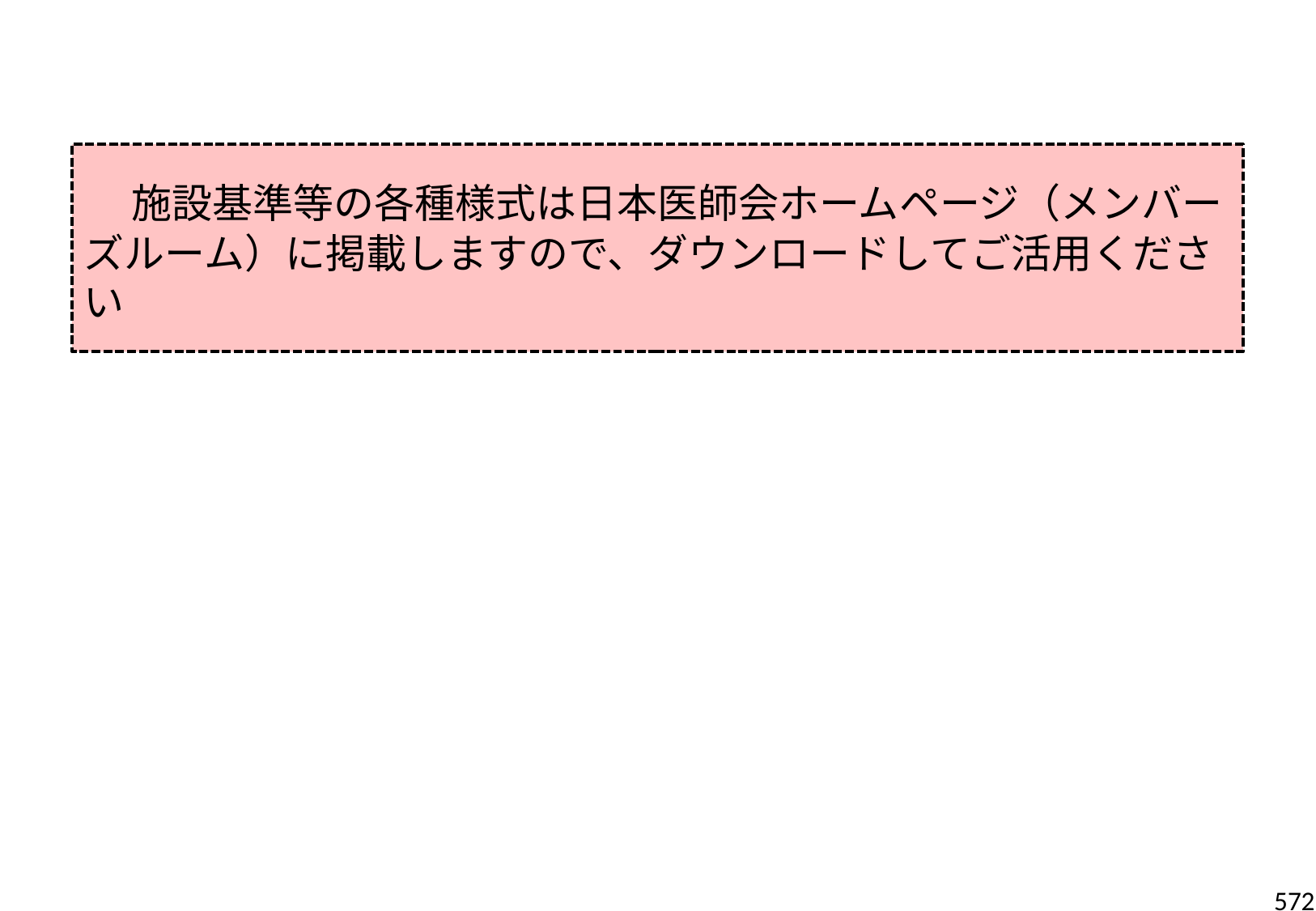

施設基準等の各種様式は日本医師会ホームページ（メンバーズルーム）に掲載しますので、ダウンロードしてご活用ください
572